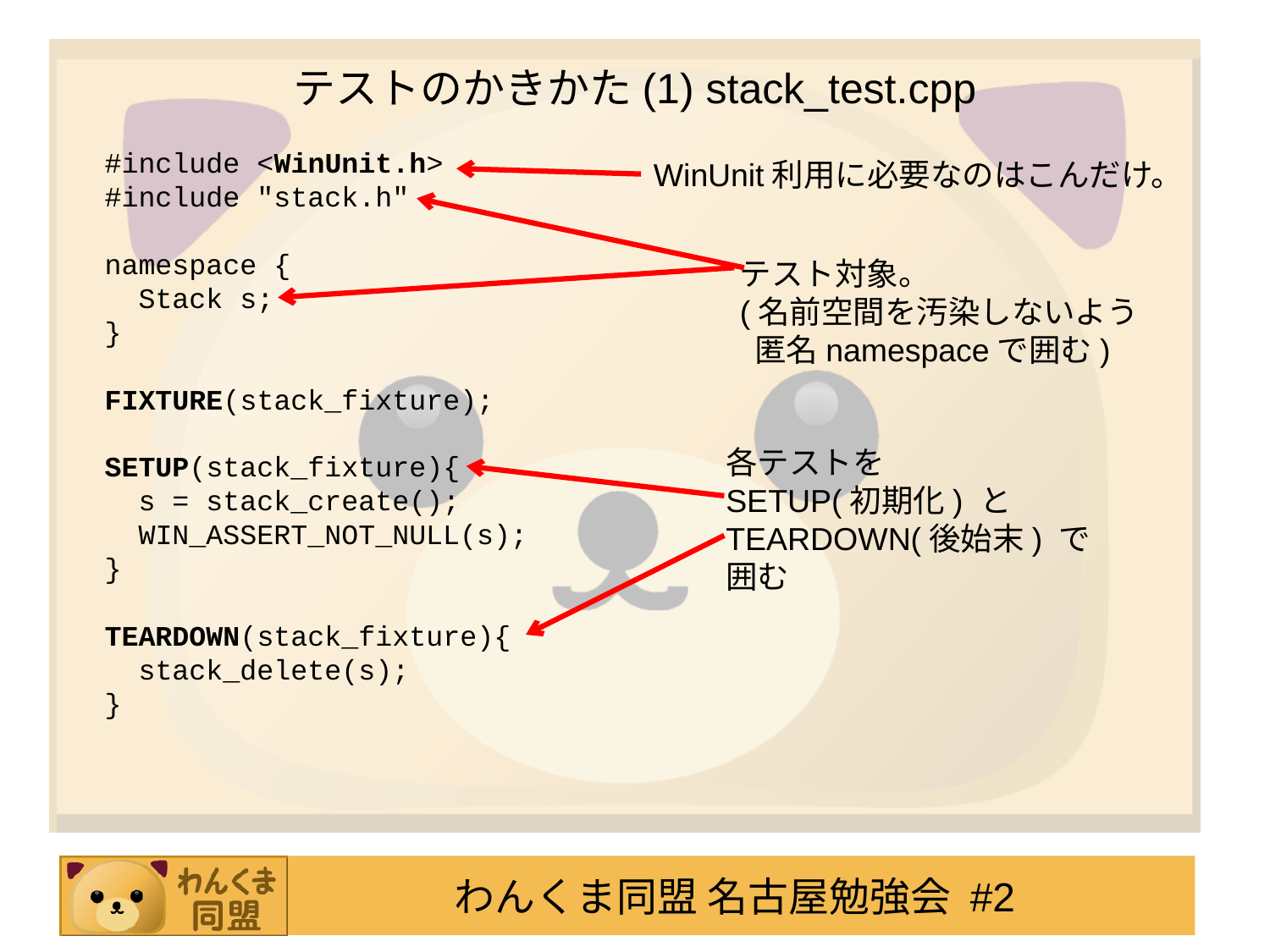

# テストのかきかた(1) stack_test.cpp
#include <WinUnit.h>
#include "stack.h"

namespace {
  Stack s;
}

FIXTURE(stack_fixture);

SETUP(stack_fixture){
  s = stack_create();
  WIN_ASSERT_NOT_NULL(s);
}

TEARDOWN(stack_fixture){
  stack_delete(s);
}

WinUnit利用に必要なのはこんだけ。
テスト対象。
(名前空間を汚染しないよう
 匿名namespaceで囲む)
各テストを
SETUP(初期化) と
TEARDOWN(後始末) で
囲む